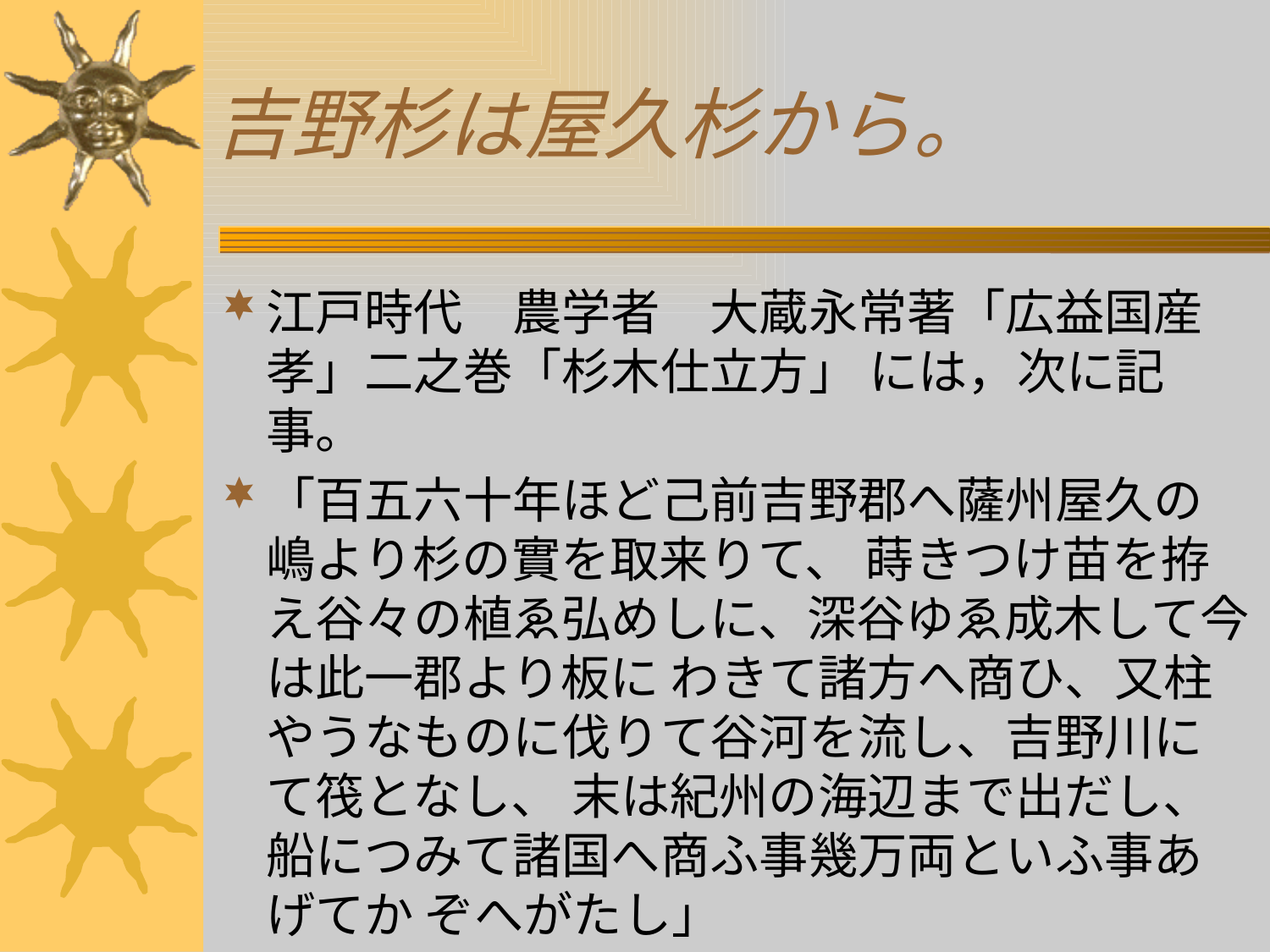

# 吉野杉は屋久杉から。
江戸時代　農学者　大蔵永常著「広益国産孝」二之巻「杉木仕立方」 には，次に記事。
「百五六十年ほど己前吉野郡へ薩州屋久の嶋より杉の實を取来りて、 蒔きつけ苗を拵え谷々の植ゑ弘めしに、深谷ゆゑ成木して今は此一郡より板に わきて諸方へ商ひ、又柱やうなものに伐りて谷河を流し、吉野川にて筏となし、 末は紀州の海辺まで出だし、船につみて諸国へ商ふ事幾万両といふ事あげてか ぞへがたし」